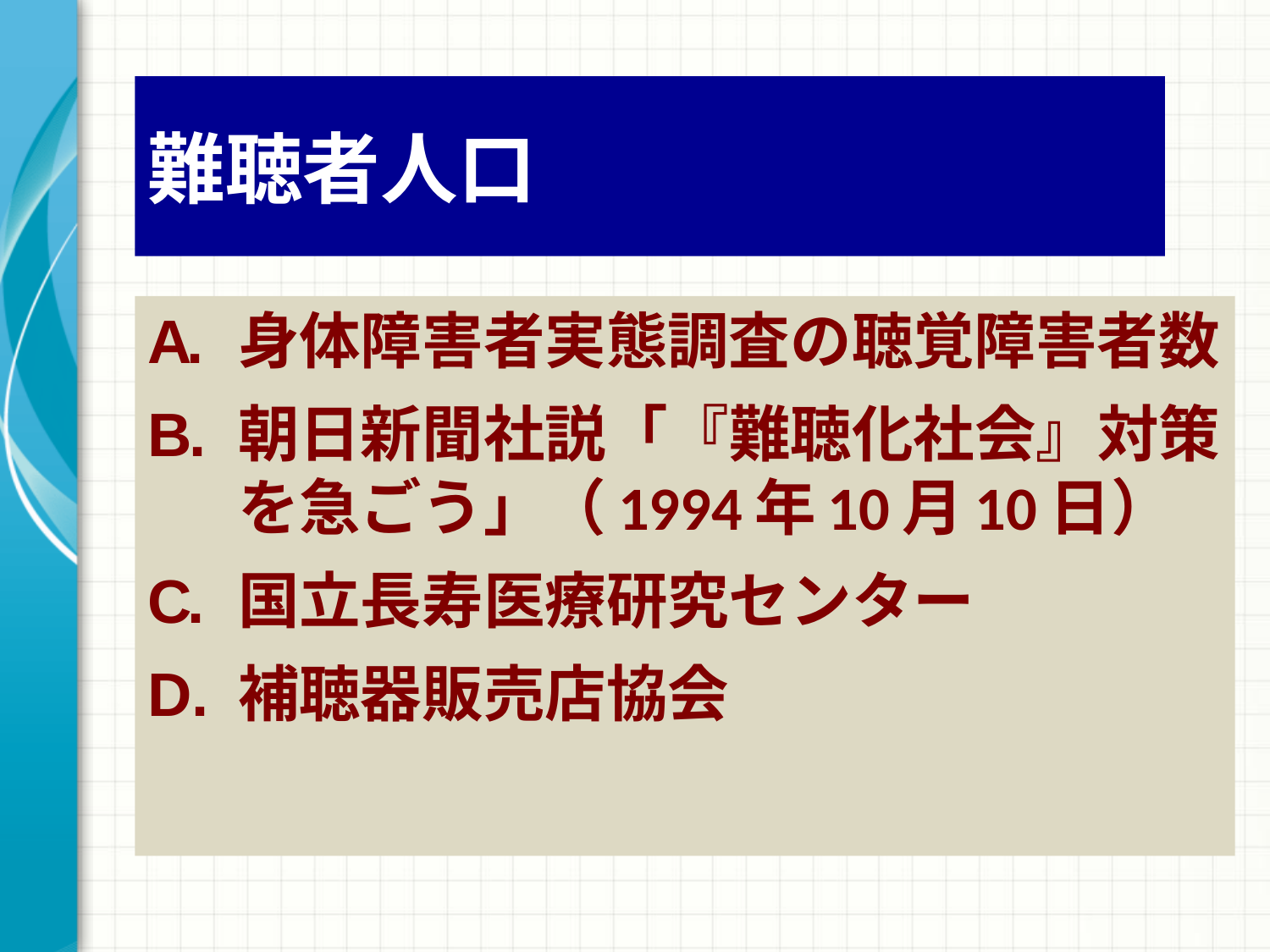

# 難聴者人口
身体障害者実態調査の聴覚障害者数
朝日新聞社説「『難聴化社会』対策を急ごう」（1994年10月10日）
国立長寿医療研究センター
補聴器販売店協会